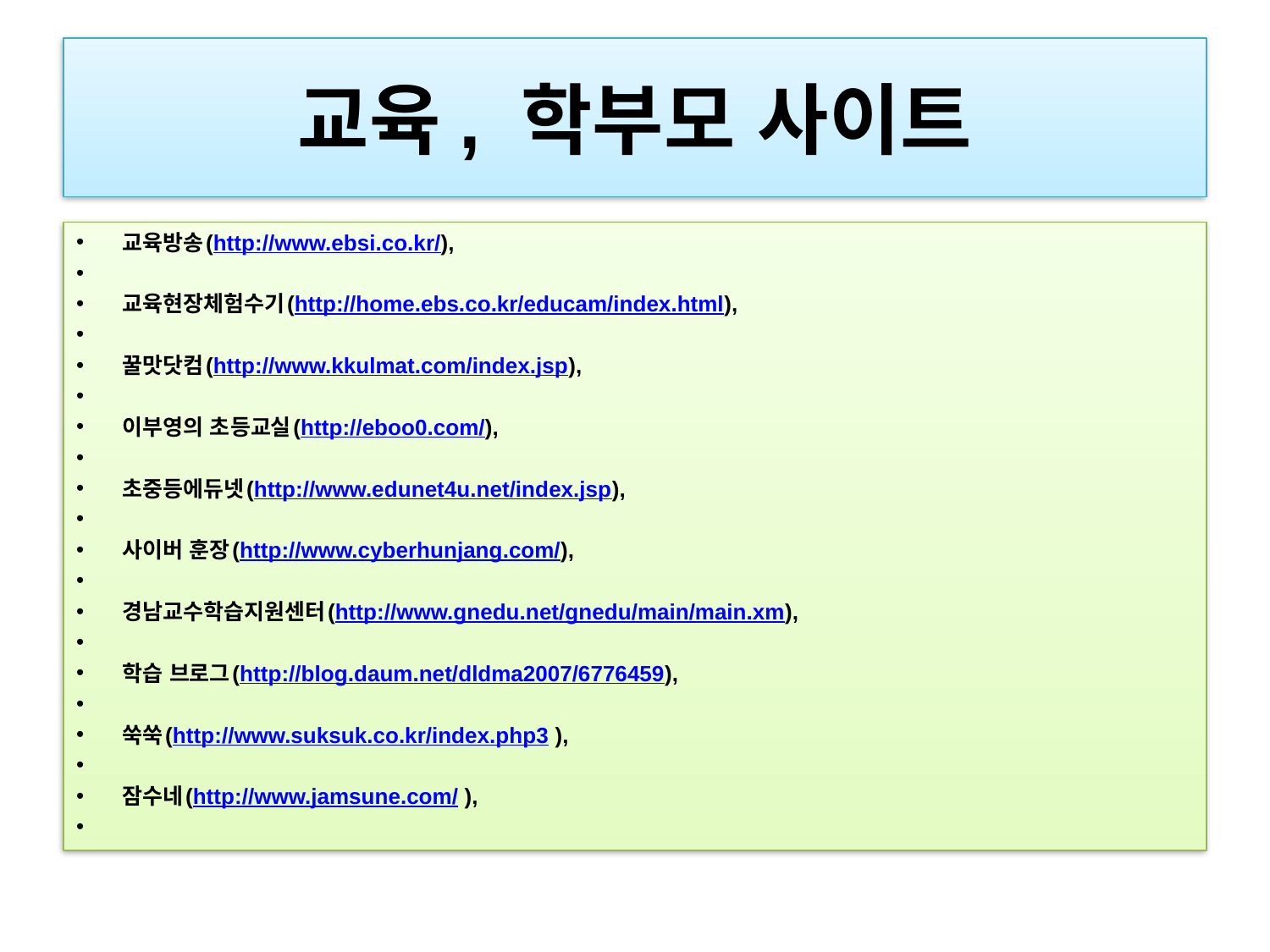

# 교육, 학부모 사이트
교육방송(http://www.ebsi.co.kr/),

교육현장체험수기(http://home.ebs.co.kr/educam/index.html),

꿀맛닷컴(http://www.kkulmat.com/index.jsp),

이부영의 초등교실(http://eboo0.com/),

초중등에듀넷(http://www.edunet4u.net/index.jsp),

사이버 훈장(http://www.cyberhunjang.com/),

경남교수학습지원센터(http://www.gnedu.net/gnedu/main/main.xm),

학습 브로그(http://blog.daum.net/dldma2007/6776459),

쑥쑥(http://www.suksuk.co.kr/index.php3 ),

잠수네(http://www.jamsune.com/ ),